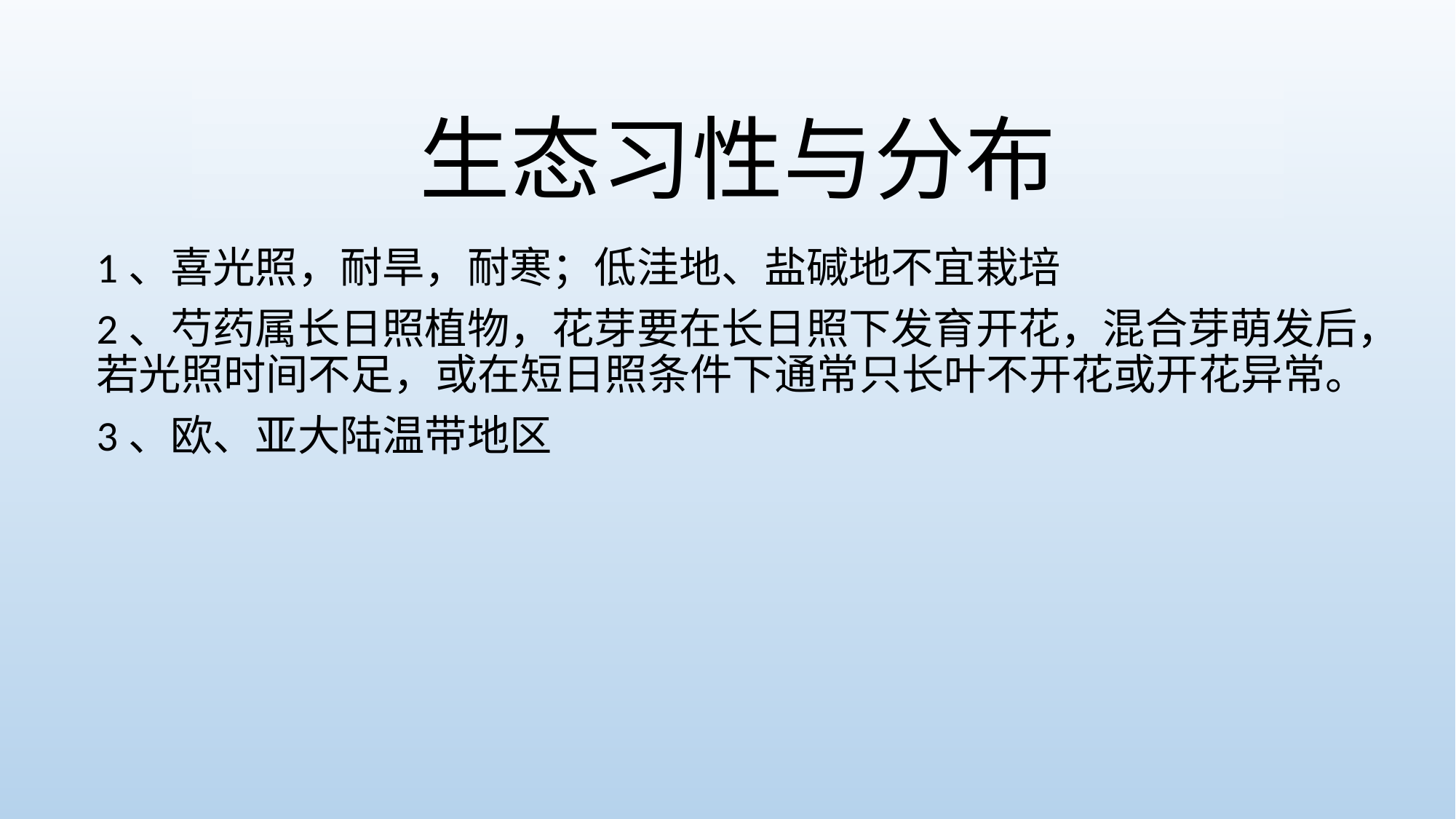

# 生态习性与分布
1、喜光照，耐旱，耐寒；低洼地、盐碱地不宜栽培
2、芍药属长日照植物，花芽要在长日照下发育开花，混合芽萌发后，若光照时间不足，或在短日照条件下通常只长叶不开花或开花异常。
3、欧、亚大陆温带地区